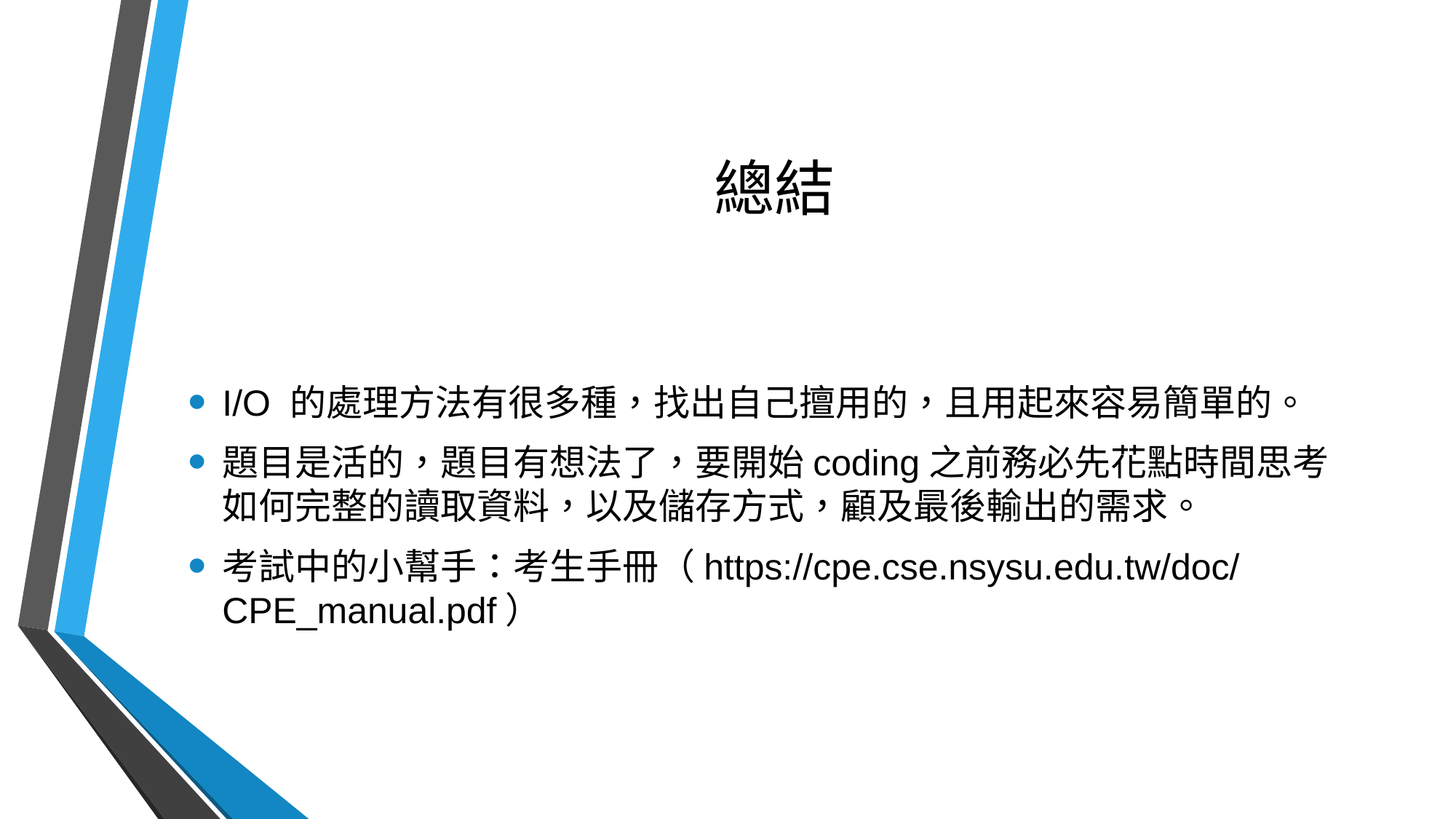

# 總結
I/O 的處理方法有很多種，找出自己擅用的，且用起來容易簡單的。
題目是活的，題目有想法了，要開始coding之前務必先花點時間思考如何完整的讀取資料，以及儲存方式，顧及最後輸出的需求。
考試中的小幫手：考生手冊（https://cpe.cse.nsysu.edu.tw/doc/CPE_manual.pdf）